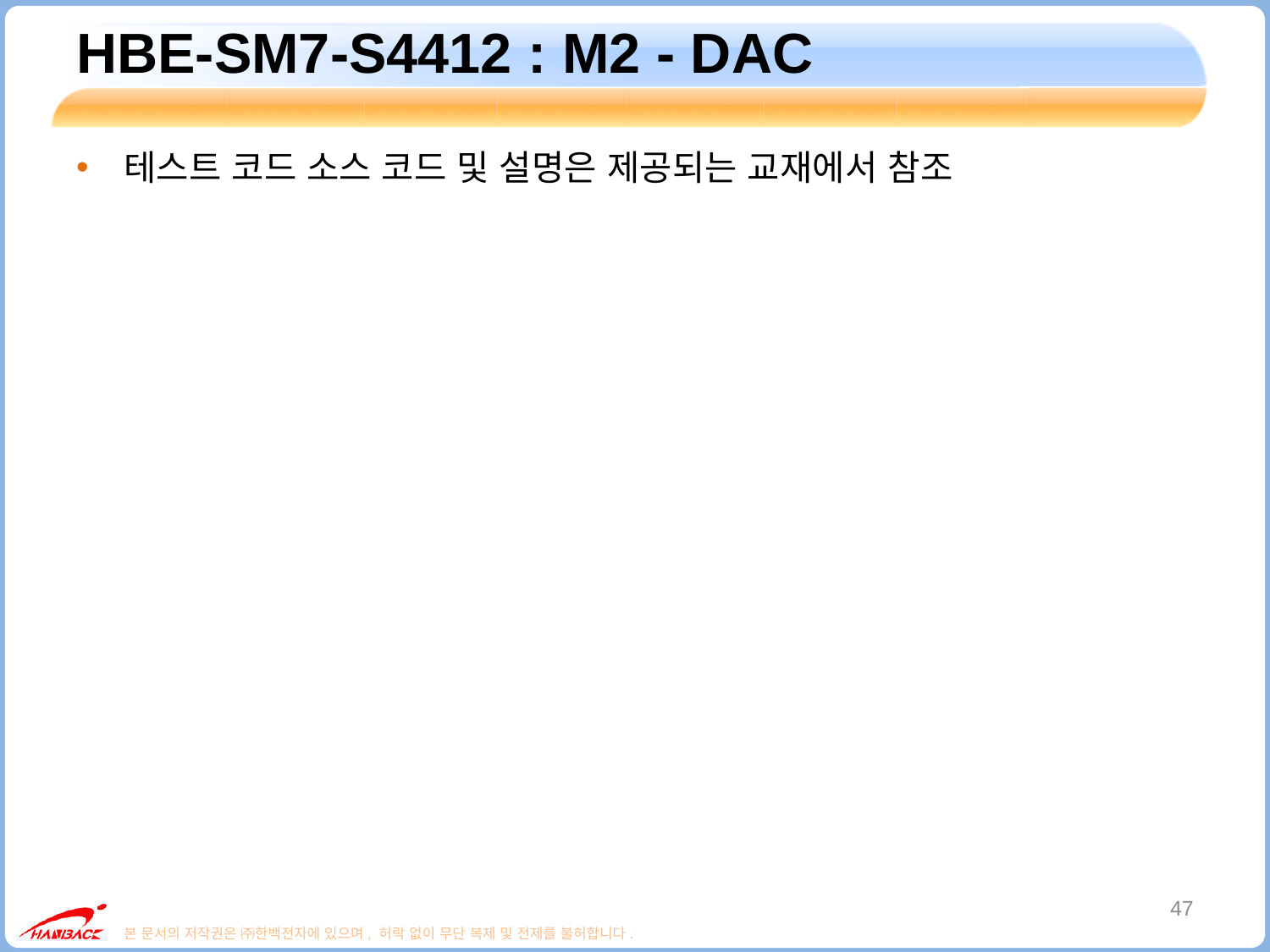

# HBE-SM7-S4412 : M2 - DAC
테스트 코드 소스 코드 및 설명은 제공되는 교재에서 참조
47